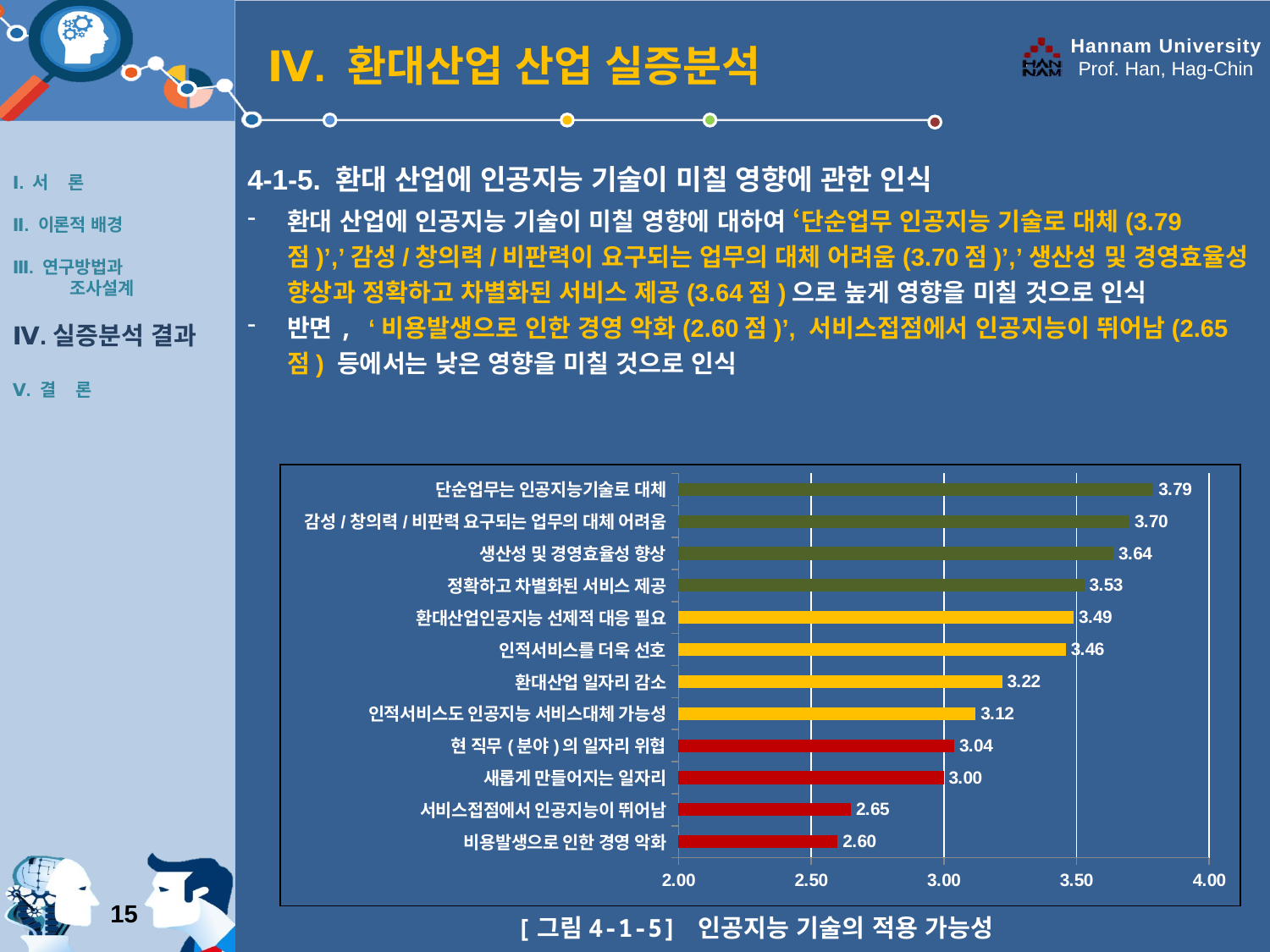

Ⅳ. 환대산업 산업 실증분석
Ⅰ. 서    론

Ⅱ. 이론적 배경

Ⅲ. 연구방법과
           조사설계

Ⅳ.실증분석 결과

Ⅴ. 결    론
4-1-5. 환대 산업에 인공지능 기술이 미칠 영향에 관한 인식
환대 산업에 인공지능 기술이 미칠 영향에 대하여 ‘단순업무 인공지능 기술로 대체(3.79점)’,’감성/창의력/비판력이 요구되는 업무의 대체 어려움(3.70점)’,’생산성 및 경영효율성 향상과 정확하고 차별화된 서비스 제공(3.64점)으로 높게 영향을 미칠 것으로 인식
반면, ‘비용발생으로 인한 경영 악화(2.60점)’, 서비스접점에서 인공지능이 뛰어남(2.65점) 등에서는 낮은 영향을 미칠 것으로 인식
|  |
| --- |

### Chart

| Category |  |
|---|---|
| 비용발생으로 인한 경영 악화 | 2.6 |
| 서비스접점에서 인공지능이 뛰어남 | 2.65 |
| 새롭게 만들어지는 일자리 | 3.0 |
| 현 직무(분야)의 일자리 위협 | 3.04 |
| 인적서비스도 인공지능 서비스대체 가능성 | 3.12 |
| 환대산업 일자리 감소 | 3.22 |
| 인적서비스를 더욱 선호 | 3.46 |
| 환대산업인공지능 선제적 대응 필요 | 3.49 |
| 정확하고 차별화된 서비스 제공 | 3.53 |
| 생산성 및 경영효율성 향상 | 3.64 |
| 감성/창의력/비판력 요구되는 업무의 대체 어려움 | 3.7 |
| 단순업무는 인공지능기술로 대체 | 3.79 |
[그림4-1-5] 인공지능 기술의 적용 가능성